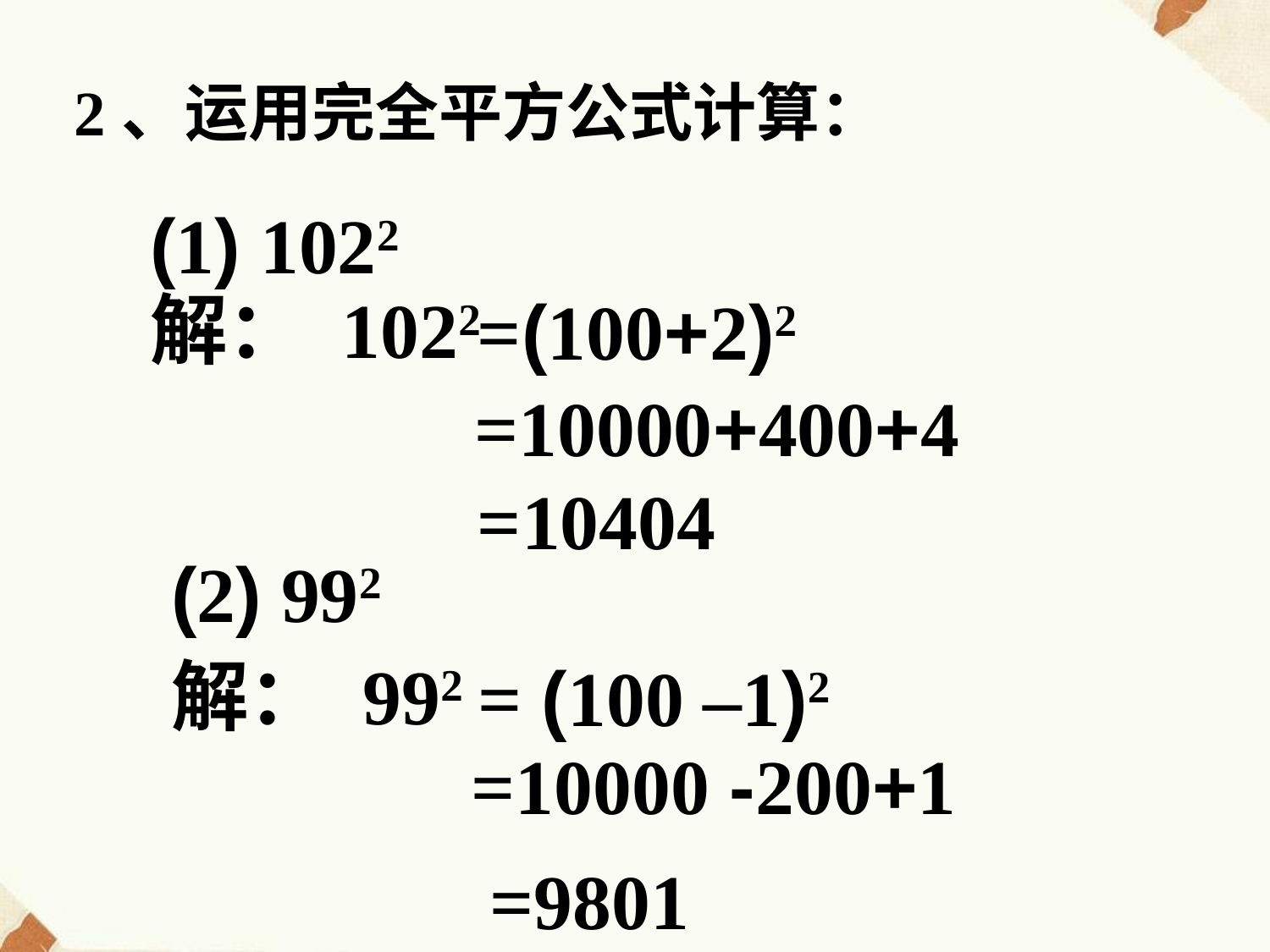

2、运用完全平方公式计算：
(1) 1022
解： 1022
=(100+2)2
=10000+400+4
=10404
(2) 992
解： 992
= (100 –1)2
=10000 -200+1
=9801